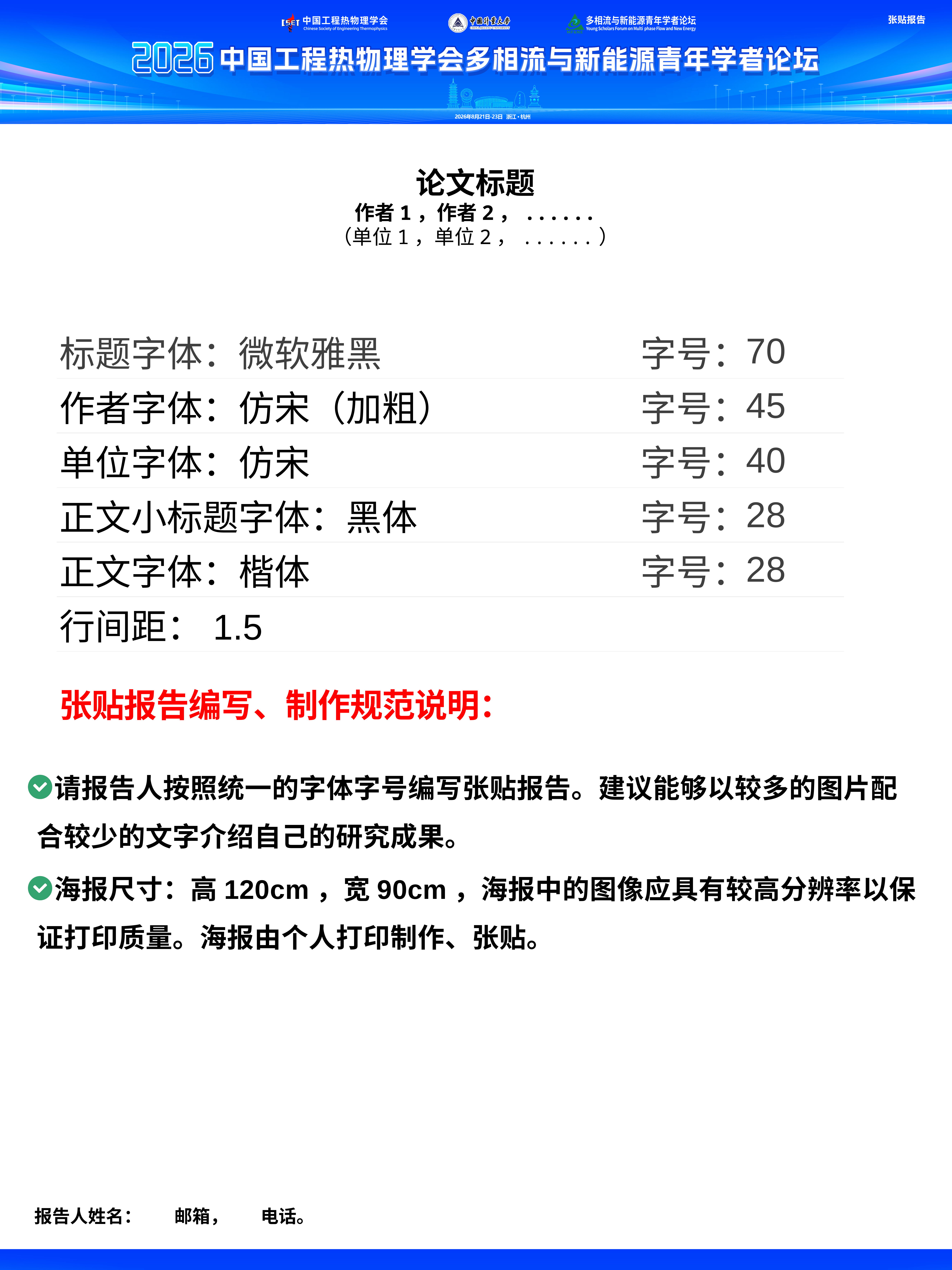

论文标题
作者1，作者2，......
（单位1，单位2，......）
| 标题字体：微软雅黑 | 字号： | 70 |
| --- | --- | --- |
| 作者字体：仿宋（加粗） | 字号： | 45 |
| 单位字体：仿宋 | 字号： | 40 |
| 正文小标题字体：黑体 | 字号： | 28 |
| 正文字体：楷体 | 字号： | 28 |
| 行间距：1.5 |  |  |
张贴报告编写、制作规范说明：
请报告人按照统一的字体字号编写张贴报告。建议能够以较多的图片配合较少的文字介绍自己的研究成果。
海报尺寸：高120cm，宽90cm，海报中的图像应具有较高分辨率以保证打印质量。海报由个人打印制作、张贴。
报告人姓名：        邮箱，        电话。